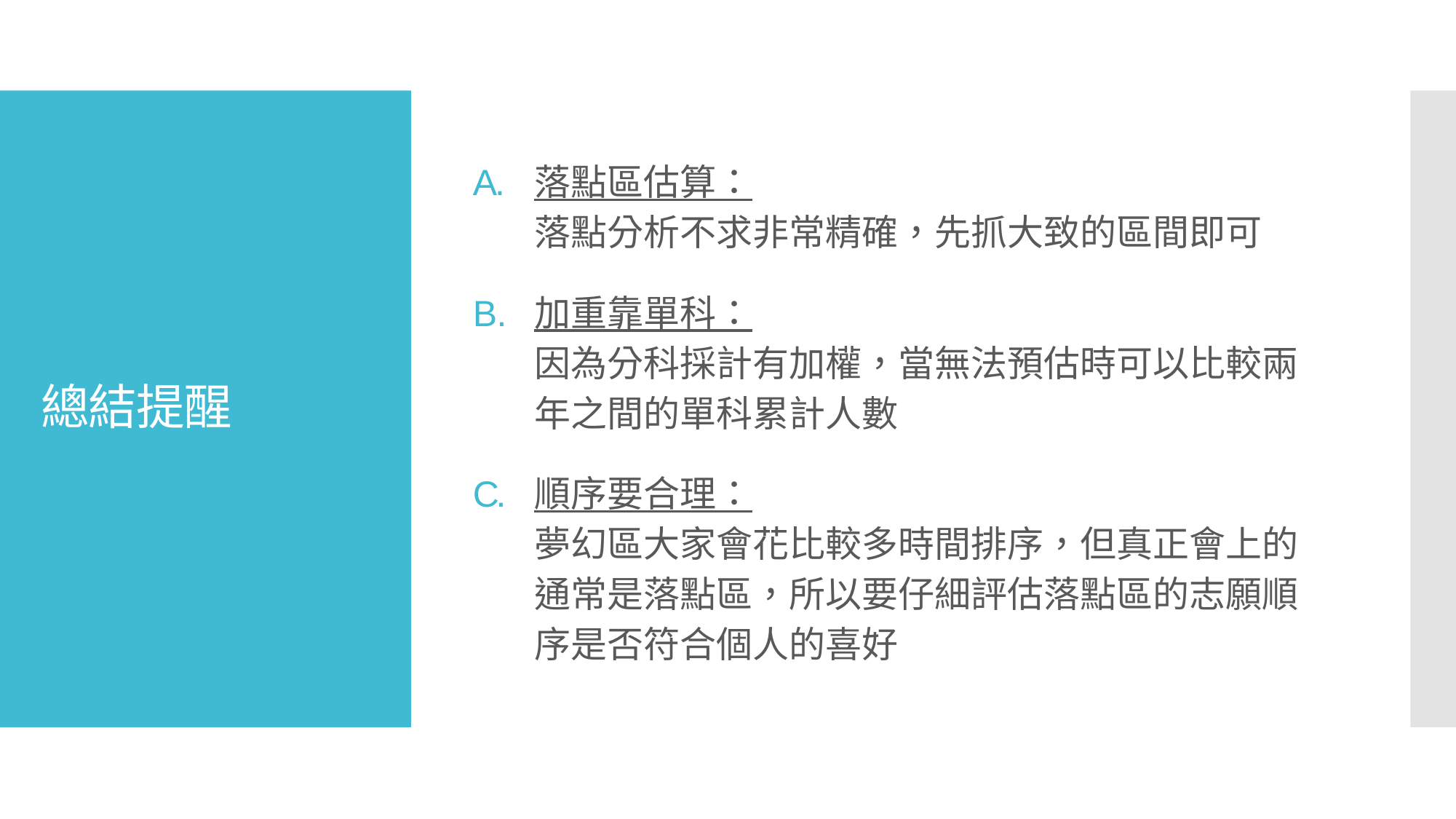

落點區估算：
落點分析不求非常精確，先抓大致的區間即可
加重靠單科：
因為分科採計有加權，當無法預估時可以比較兩年之間的單科累計人數
順序要合理：
夢幻區大家會花比較多時間排序，但真正會上的通常是落點區，所以要仔細評估落點區的志願順序是否符合個人的喜好
# 總結提醒